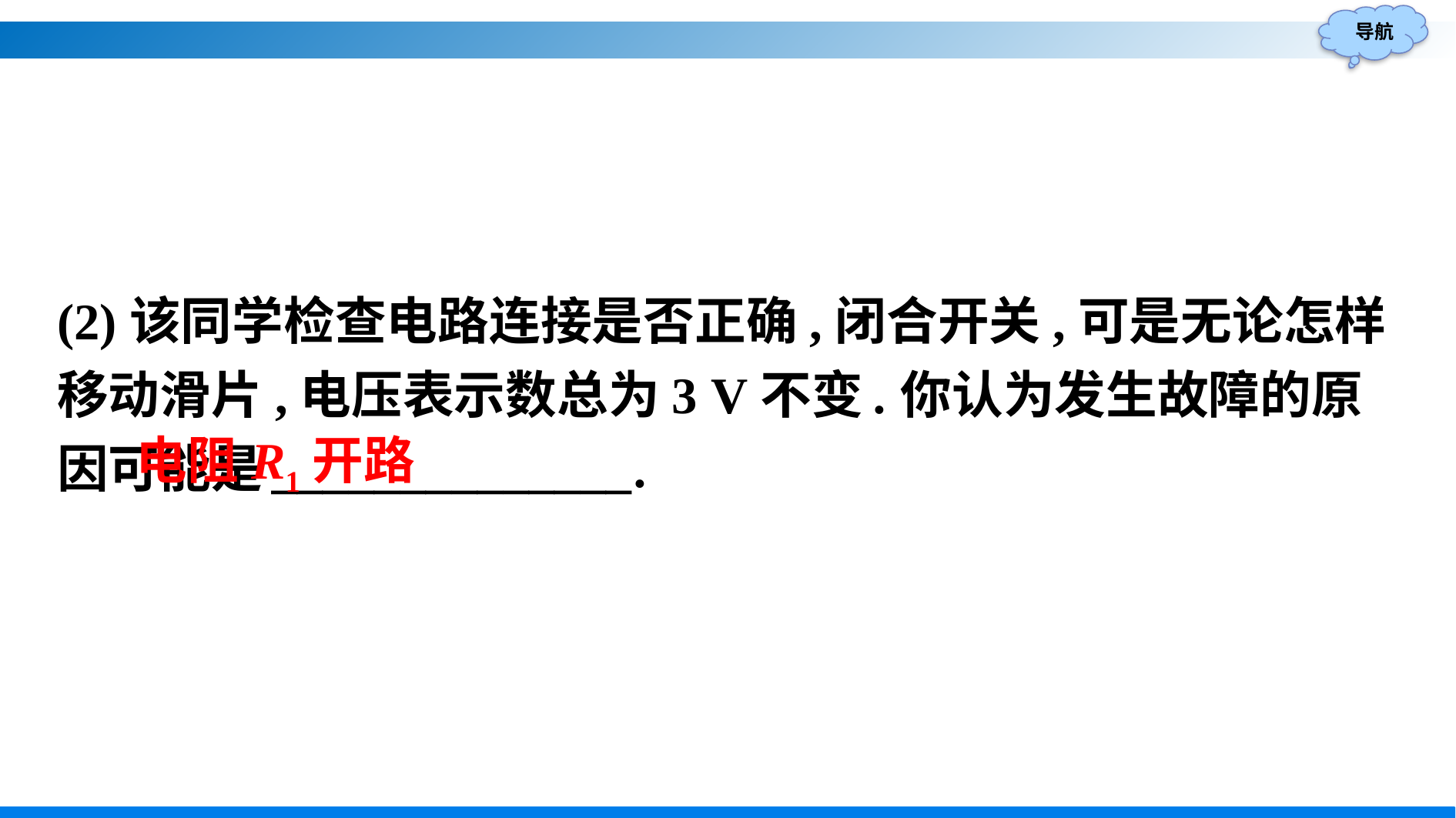

(2)该同学检查电路连接是否正确,闭合开关,可是无论怎样移动滑片,电压表示数总为3 V不变.你认为发生故障的原因可能是______________.
电阻R1开路